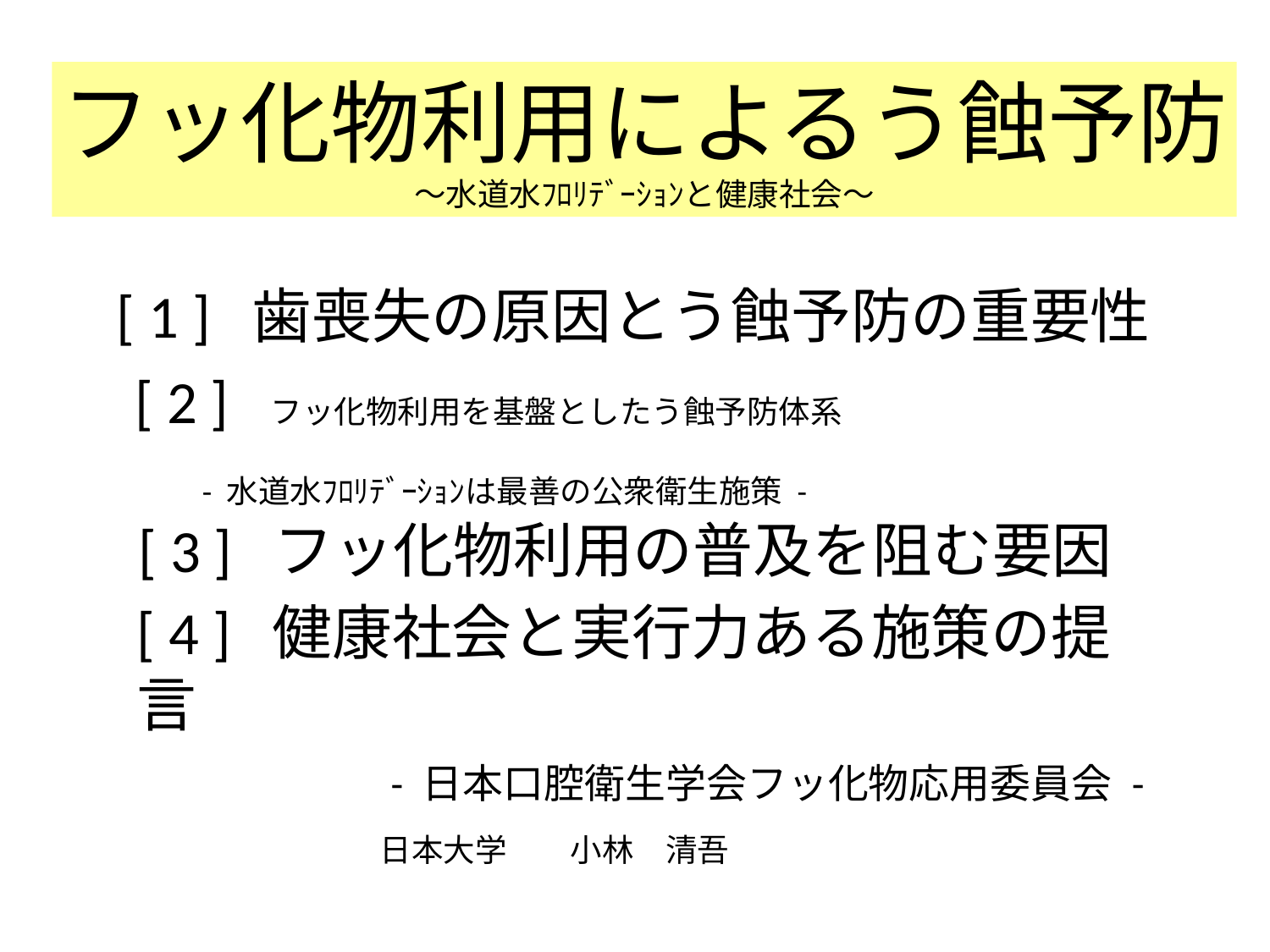

フッ化物利用によるう蝕予防
～水道水ﾌﾛﾘﾃﾞｰｼｮﾝと健康社会～
[ 1 ]  歯喪失の原因とう蝕予防の重要性
[ 2 ]  フッ化物利用を基盤としたう蝕予防体系
　　- 水道水ﾌﾛﾘﾃﾞｰｼｮﾝは最善の公衆衛生施策 -
[ 3 ]  フッ化物利用の普及を阻む要因
[ 4 ]  健康社会と実行力ある施策の提言
　　　　- 日本口腔衛生学会フッ化物応用委員会 -
日本大学　　小林　清吾